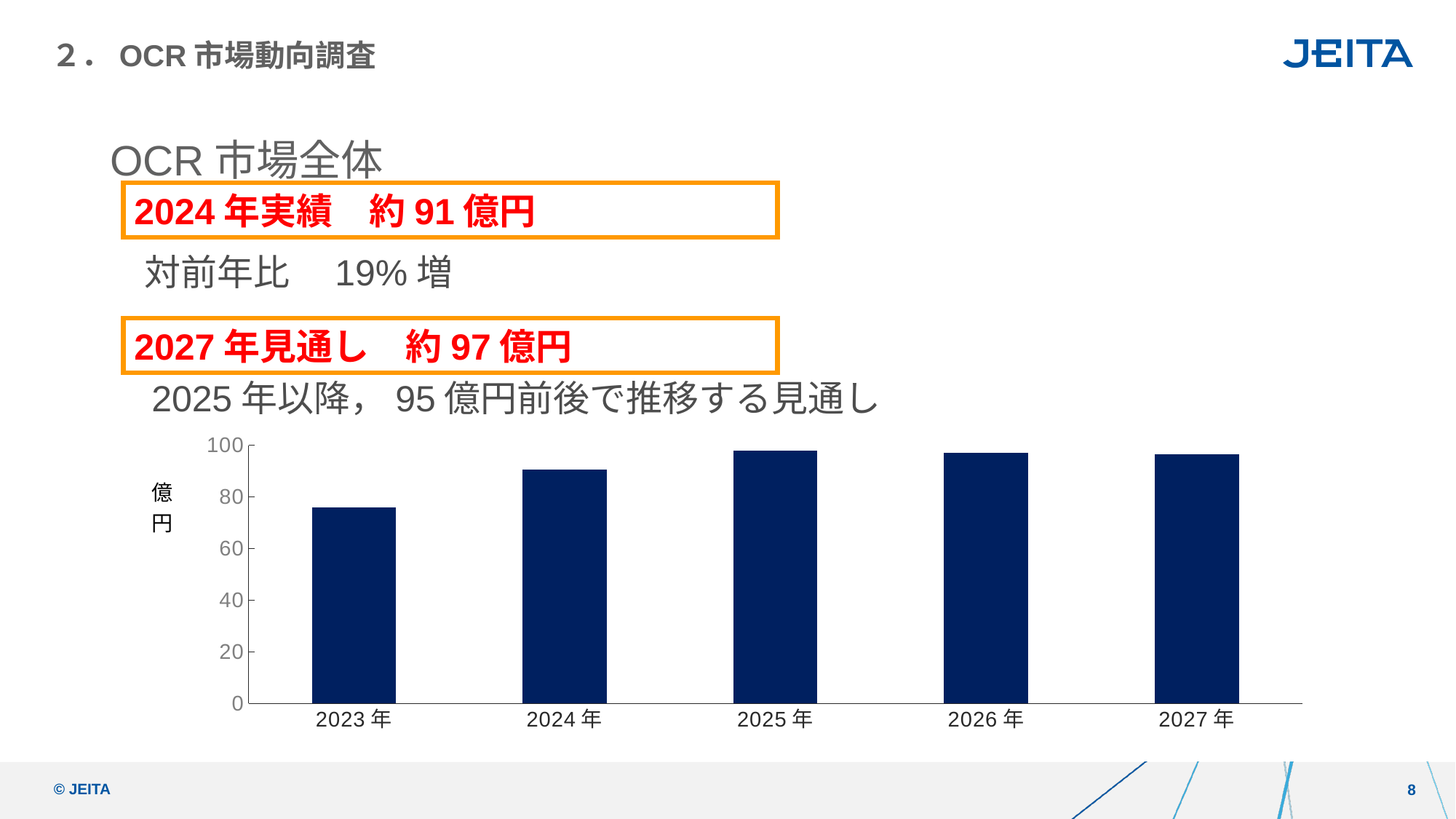

２．OCR市場動向調査
OCR市場全体
2024年実績　約91億円
対前年比　19%増
2027年見通し　約97億円
2025年以降，95億円前後で推移する見通し

### Chart

| Category |  |
|---|---|
| 2023年 | 76.03 |
| 2024年 | 90.53999999999999 |
| 2025年 | 97.86000000000001 |
| 2026年 | 97.19 |
| 2027年 | 96.55000000000001 |
© JEITA